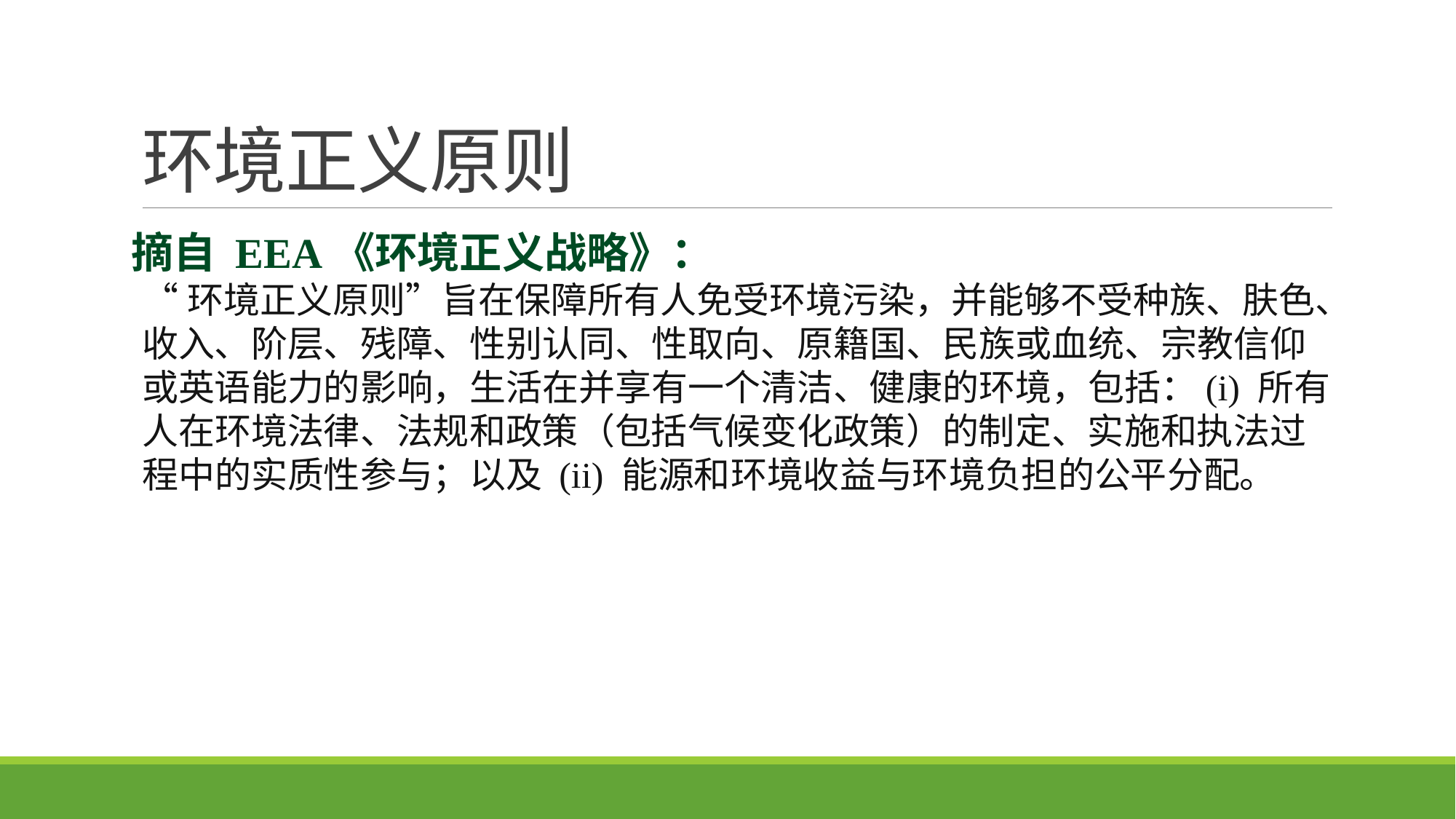

# 环境正义原则
摘自 EEA《环境正义战略》：
“环境正义原则”旨在保障所有人免受环境污染，并能够不受种族、肤色、收入、阶层、残障、性别认同、性取向、原籍国、民族或血统、宗教信仰或英语能力的影响，生活在并享有一个清洁、健康的环境，包括：(i) 所有人在环境法律、法规和政策（包括气候变化政策）的制定、实施和执法过程中的实质性参与；以及 (ii) 能源和环境收益与环境负担的公平分配。